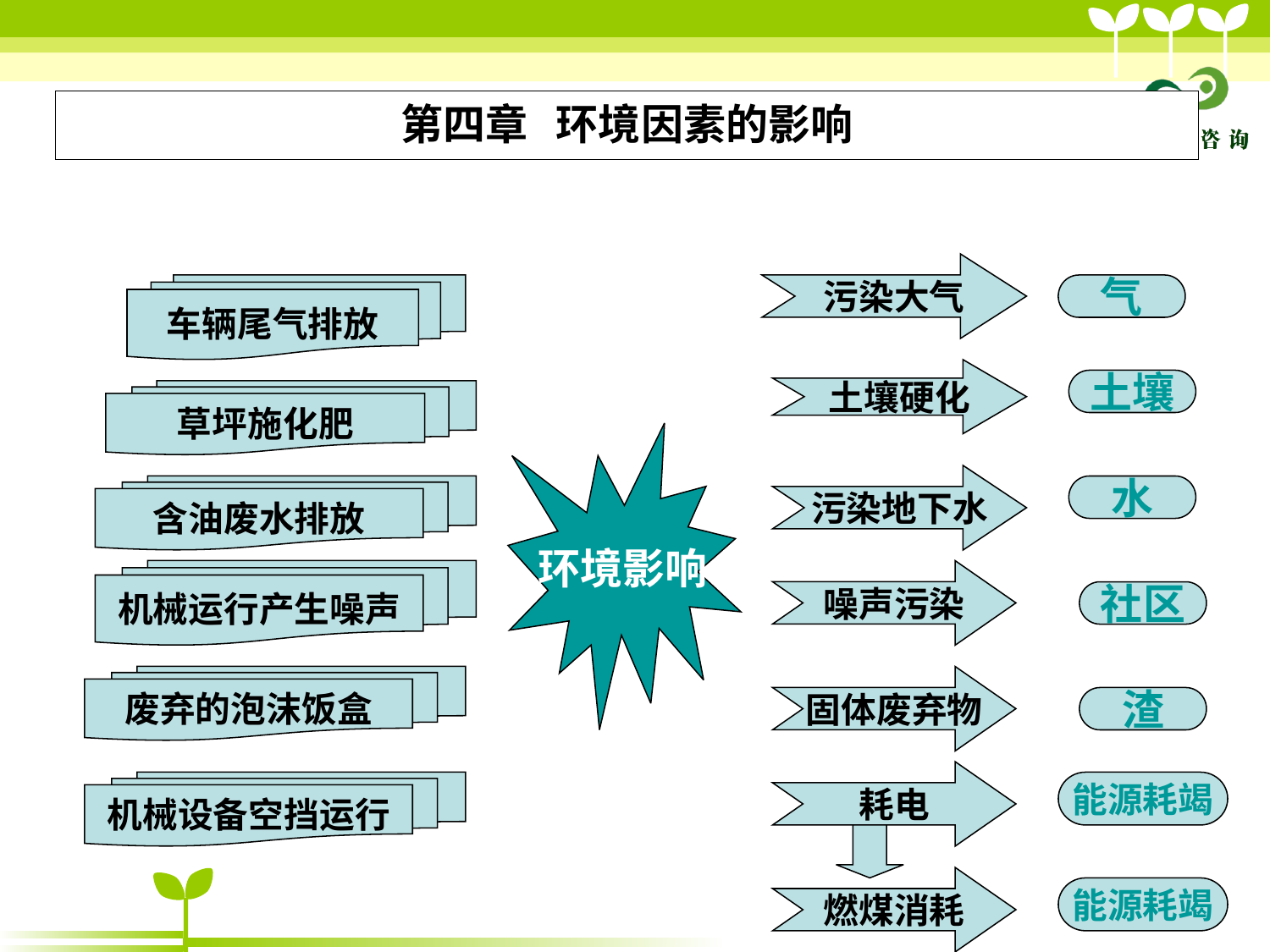

# 第四章   环境因素的影响
污染大气
车辆尾气排放
气
土壤硬化
土壤
草坪施化肥
环境影响
污染地下水
含油废水排放
水
机械运行产生噪声
噪声污染
社区
废弃的泡沫饭盒
固体废弃物
渣
耗电
机械设备空挡运行
能源耗竭

燃煤消耗
能源耗竭